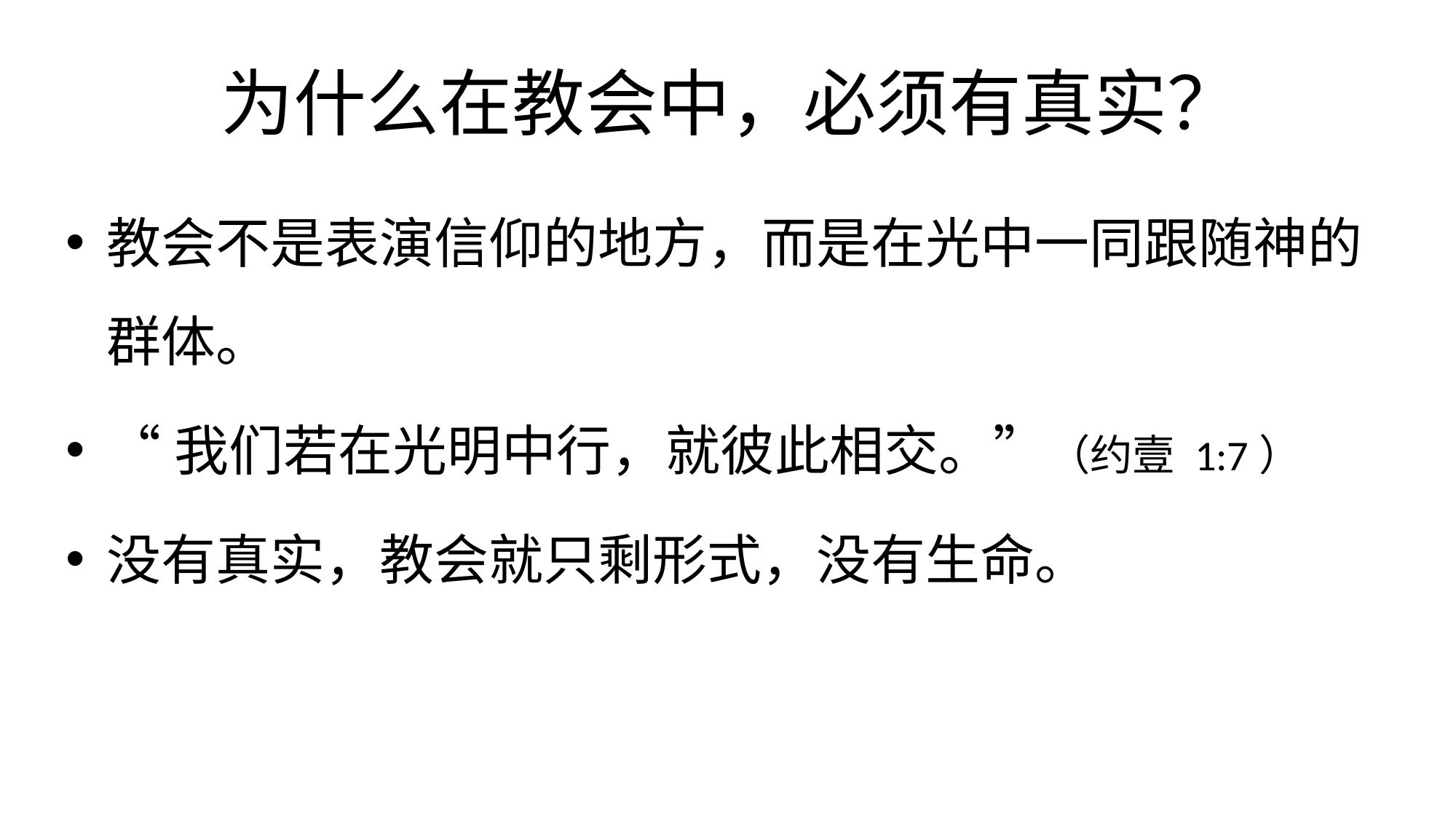

# 为什么在教会中，必须有真实？
教会不是表演信仰的地方，而是在光中一同跟随神的群体。
“我们若在光明中行，就彼此相交。”（约壹 1:7）
没有真实，教会就只剩形式，没有生命。
2